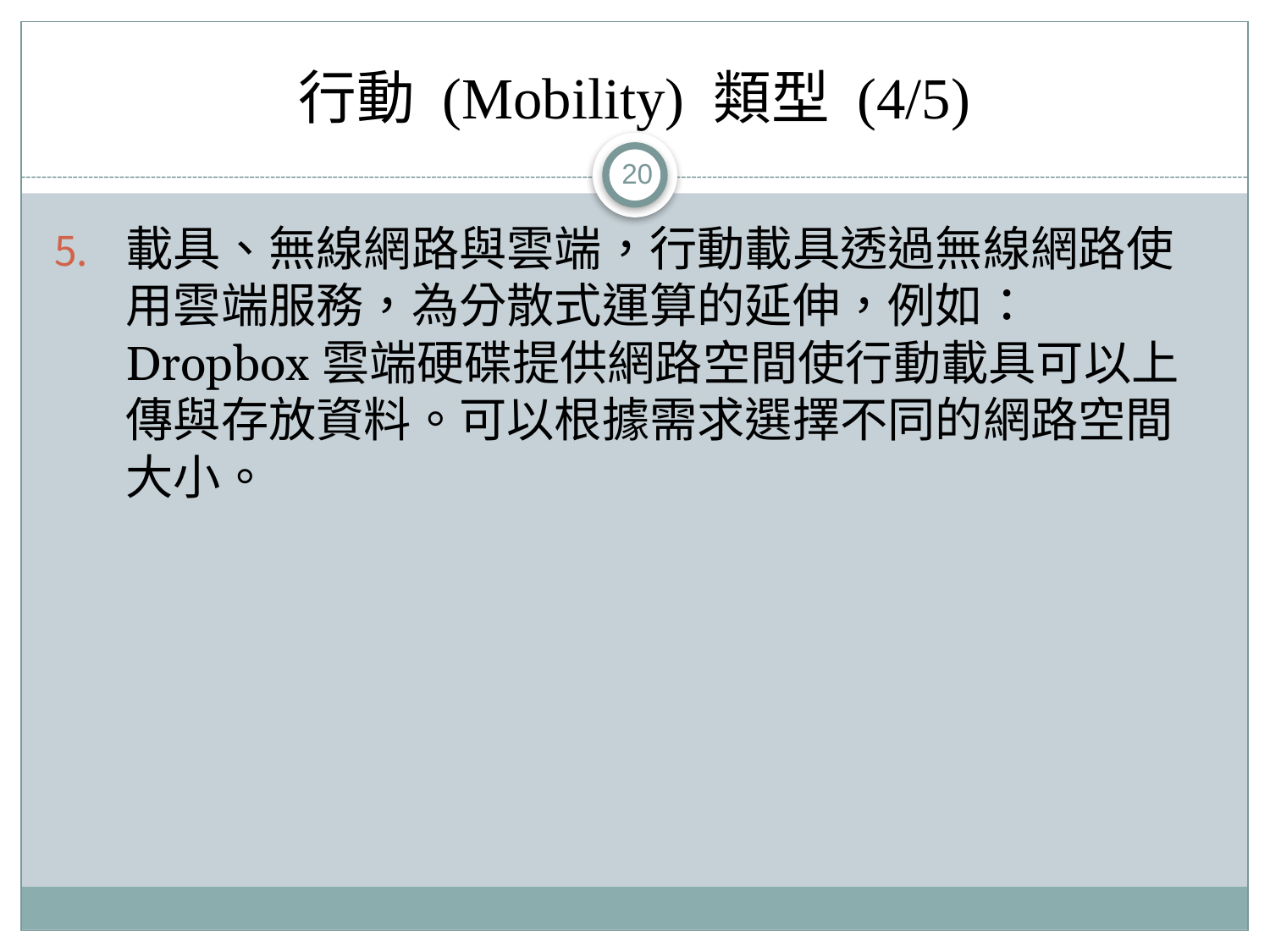

# 行動 (Mobility) 類型 (4/5)
20
載具、無線網路與雲端，行動載具透過無線網路使用雲端服務，為分散式運算的延伸，例如：Dropbox雲端硬碟提供網路空間使行動載具可以上傳與存放資料。可以根據需求選擇不同的網路空間大小。